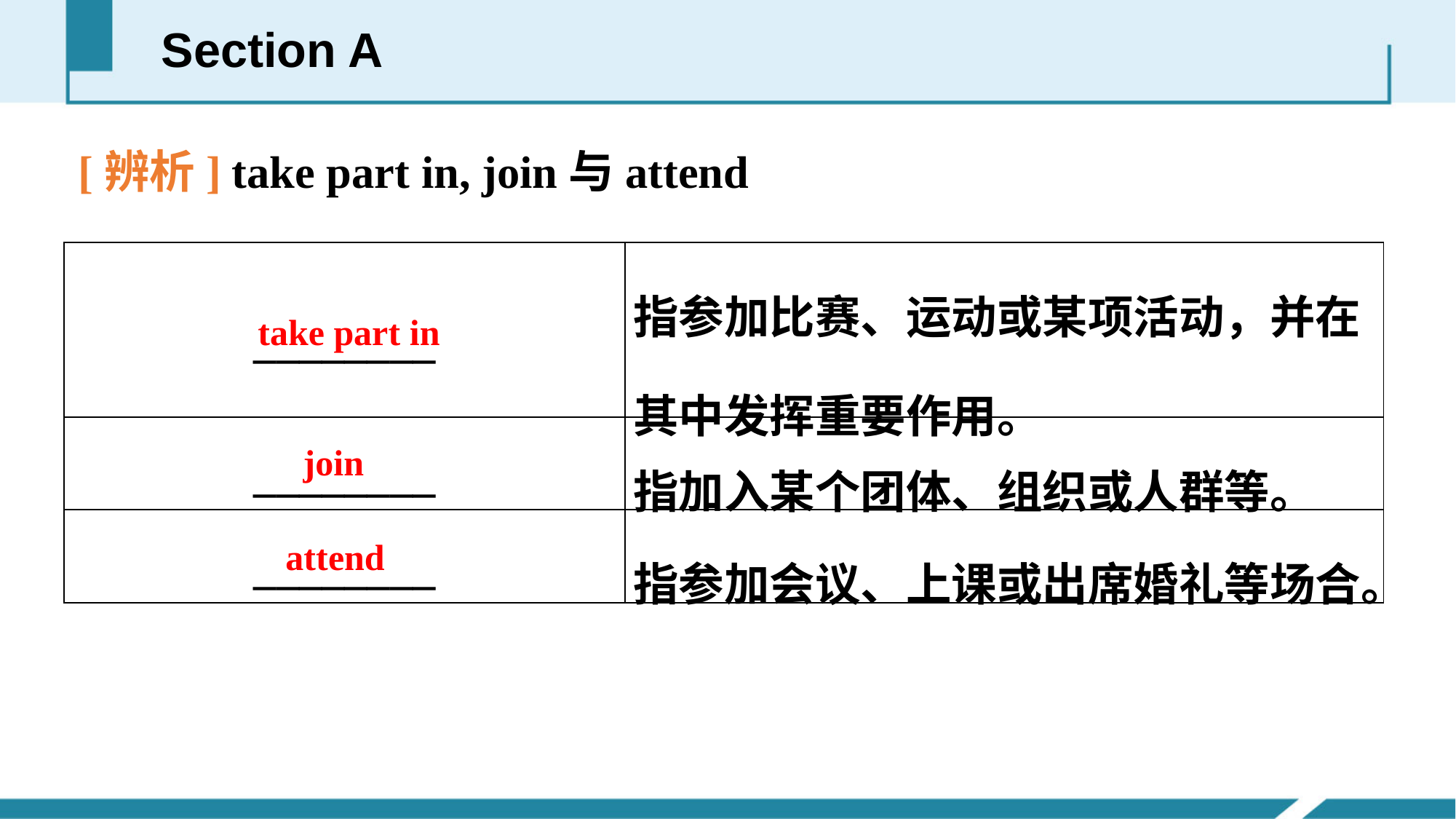

Section A
[辨析] take part in, join与attend
| \_\_\_\_\_\_\_\_ | 指参加比赛、运动或某项活动，并在其中发挥重要作用。 |
| --- | --- |
| \_\_\_\_\_\_\_\_ | 指加入某个团体、组织或人群等。 |
| \_\_\_\_\_\_\_\_ | 指参加会议、上课或出席婚礼等场合。 |
take part in
join
attend